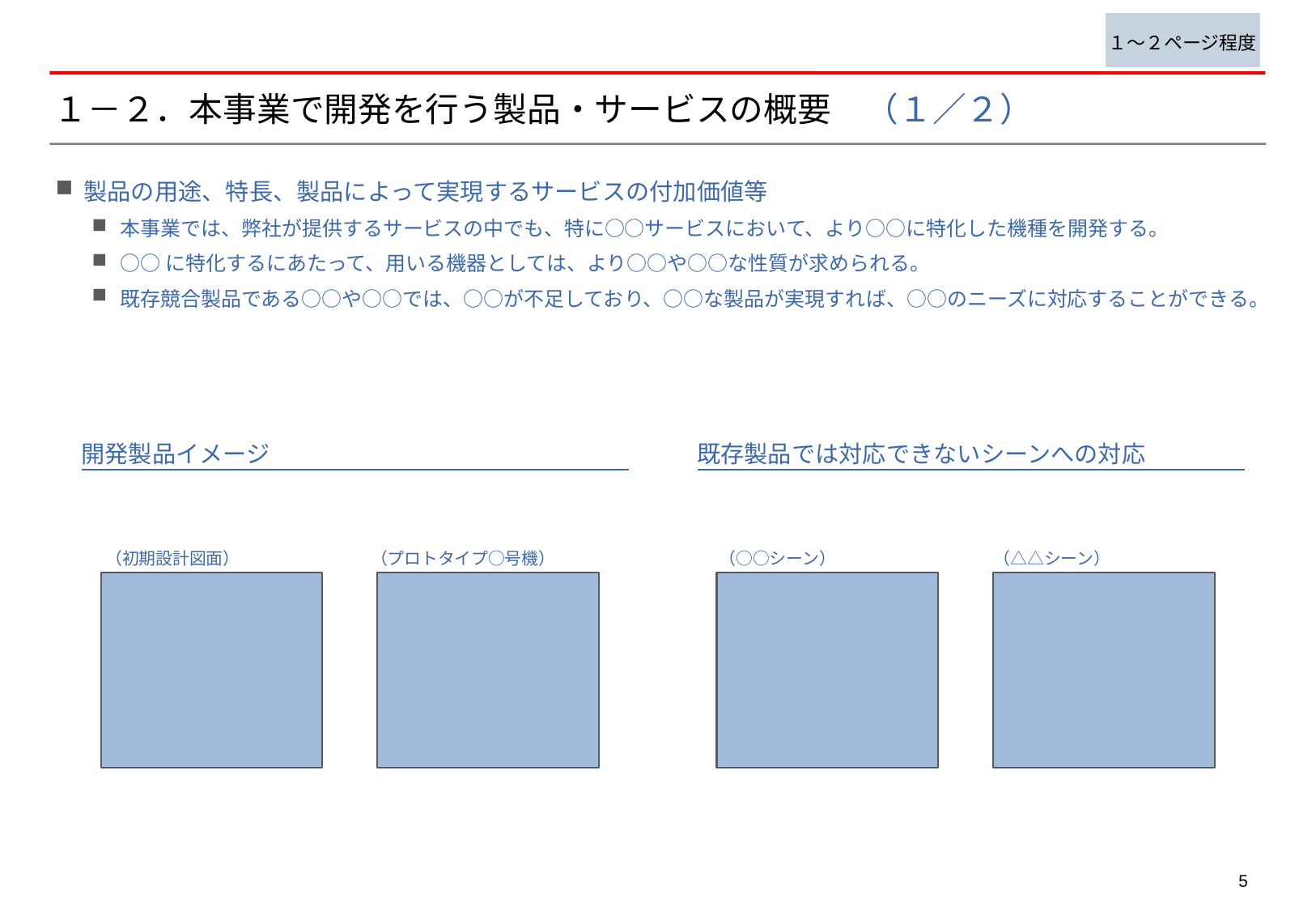

１～２ページ程度
# １－２．本事業で開発を行う製品・サービスの概要　（１／２）
製品の用途、特長、製品によって実現するサービスの付加価値等
本事業では、弊社が提供するサービスの中でも、特に○○サービスにおいて、より○○に特化した機種を開発する。
○○に特化するにあたって、用いる機器としては、より○○や○○な性質が求められる。
既存競合製品である○○や○○では、○○が不足しており、○○な製品が実現すれば、○○のニーズに対応することができる。
開発製品イメージ
既存製品では対応できないシーンへの対応
（初期設計図面）
（プロトタイプ○号機）
（○○シーン）
（△△シーン）